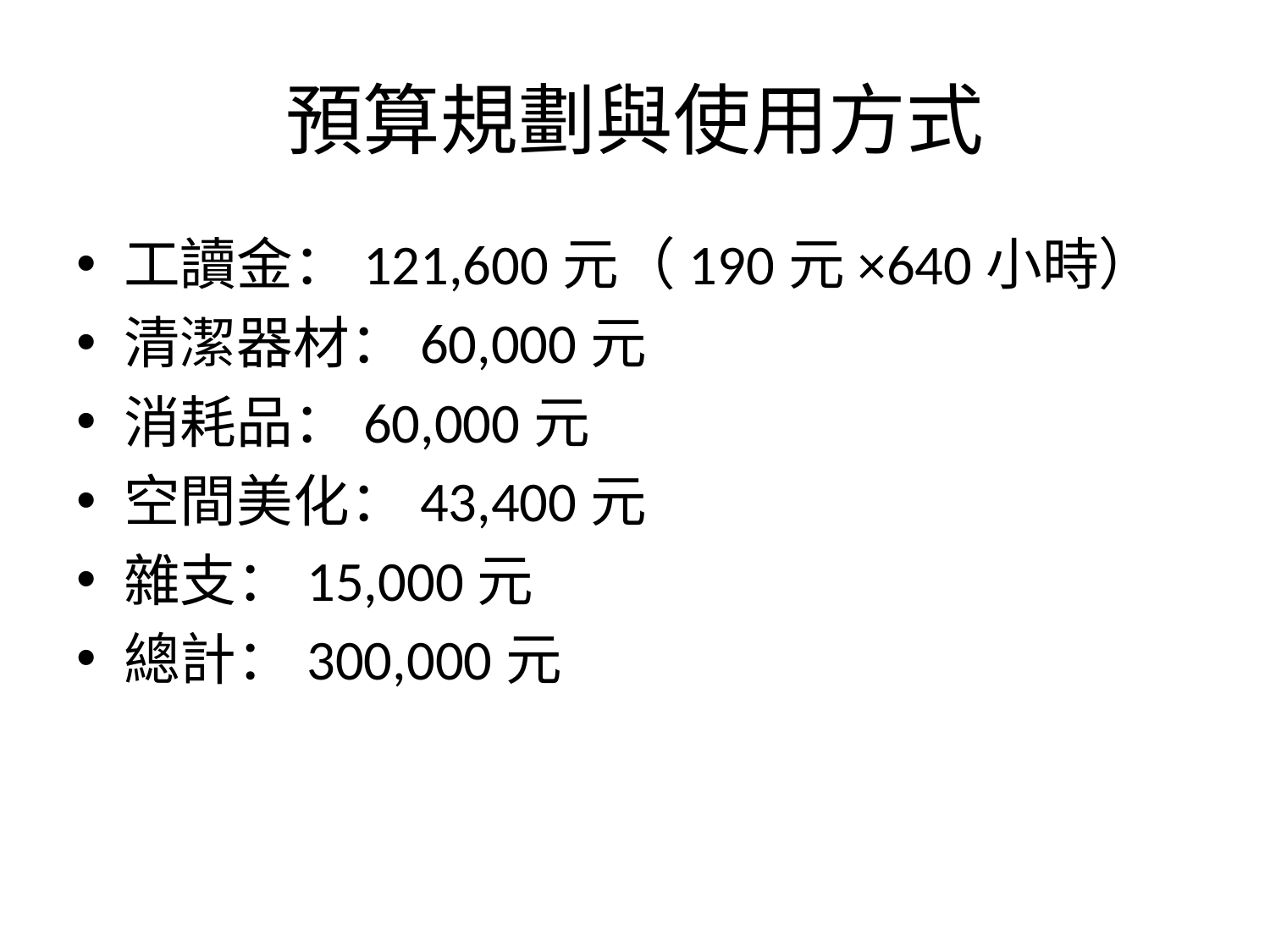

# 預算規劃與使用方式
工讀金：121,600元（190元×640小時）
清潔器材：60,000元
消耗品：60,000元
空間美化：43,400元
雜支：15,000元
總計：300,000元